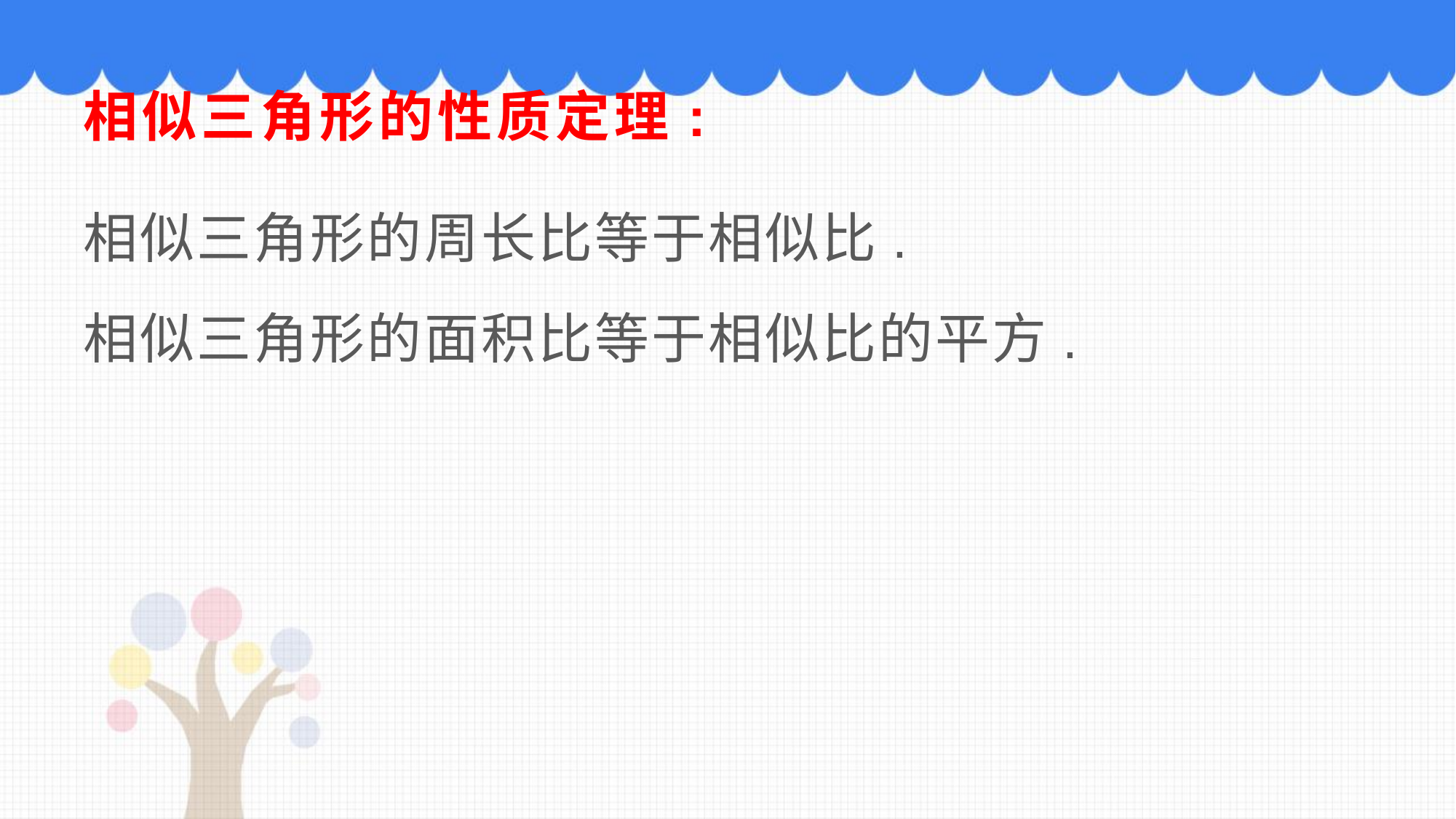

# 相似三角形的性质定理:
相似三角形的周长比等于相似比.
相似三角形的面积比等于相似比的平方.